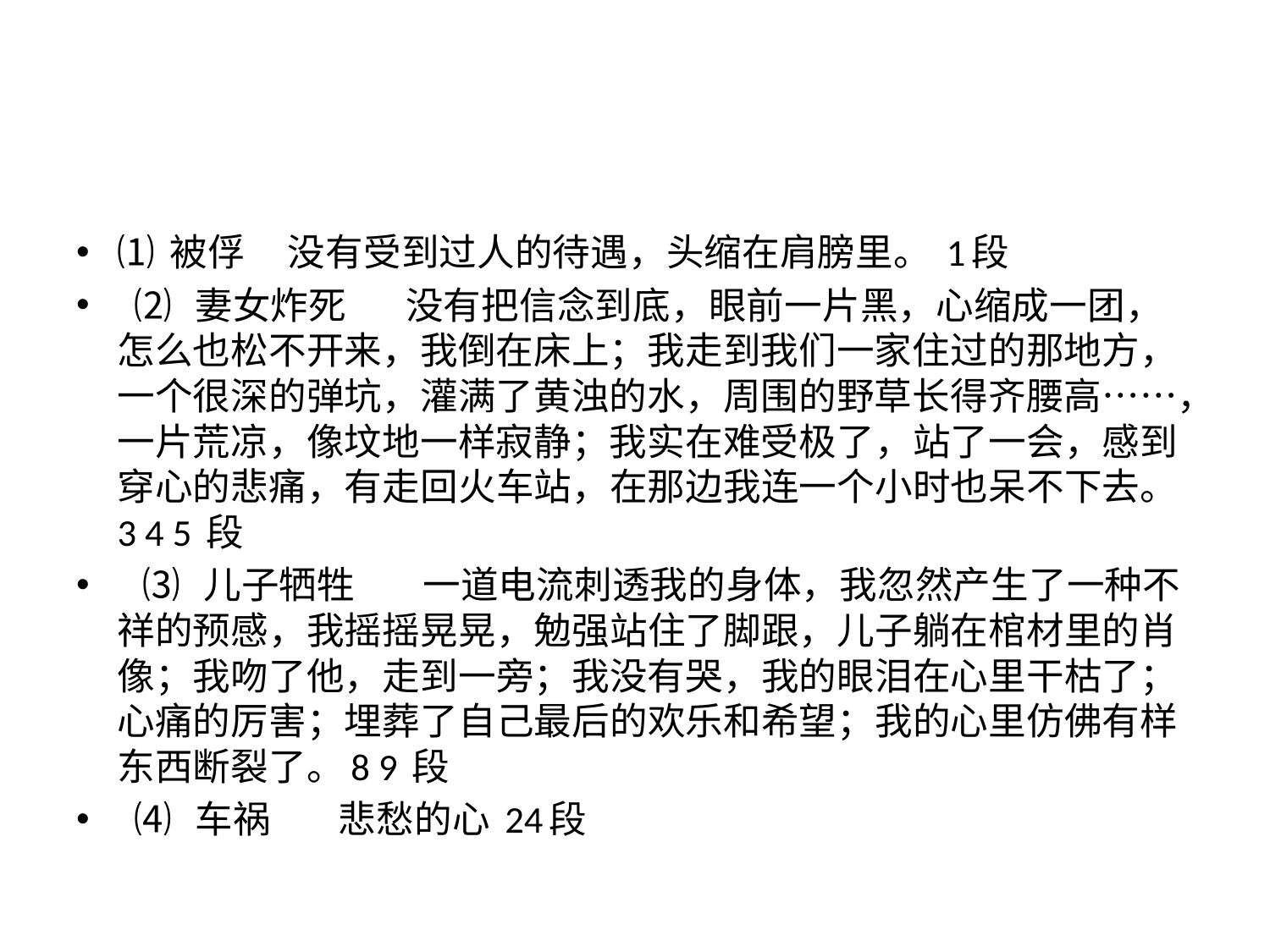

#
⑴ 被俘     没有受到过人的待遇，头缩在肩膀里。 1段
  ⑵  妻女炸死       没有把信念到底，眼前一片黑，心缩成一团，怎么也松不开来，我倒在床上；我走到我们一家住过的那地方，一个很深的弹坑，灌满了黄浊的水，周围的野草长得齐腰高……，一片荒凉，像坟地一样寂静；我实在难受极了，站了一会，感到穿心的悲痛，有走回火车站，在那边我连一个小时也呆不下去。3 4 5 段
   ⑶  儿子牺牲        一道电流刺透我的身体，我忽然产生了一种不祥的预感，我摇摇晃晃，勉强站住了脚跟，儿子躺在棺材里的肖像；我吻了他，走到一旁；我没有哭，我的眼泪在心里干枯了；心痛的厉害；埋葬了自己最后的欢乐和希望；我的心里仿佛有样东西断裂了。8 9 段
  ⑷  车祸        悲愁的心 24段